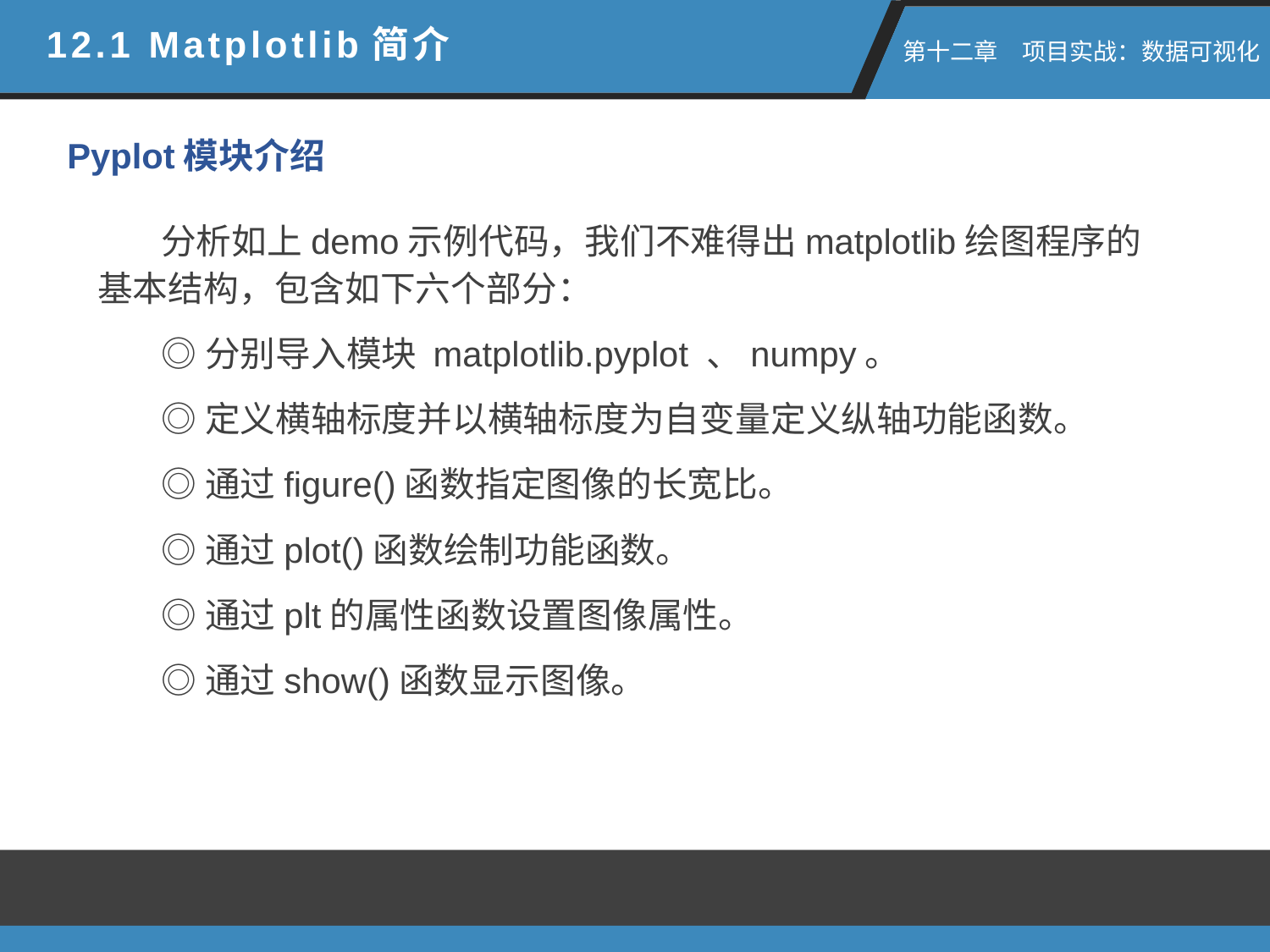

12.1 Matplotlib简介
  第十二章　项目实战：数据可视化
Pyplot模块介绍
分析如上demo示例代码，我们不难得出matplotlib绘图程序的基本结构，包含如下六个部分：
◎分别导入模块 matplotlib.pyplot 、numpy。
◎定义横轴标度并以横轴标度为自变量定义纵轴功能函数。
◎通过figure()函数指定图像的长宽比。
◎通过plot()函数绘制功能函数。
◎通过plt的属性函数设置图像属性。
◎通过show()函数显示图像。